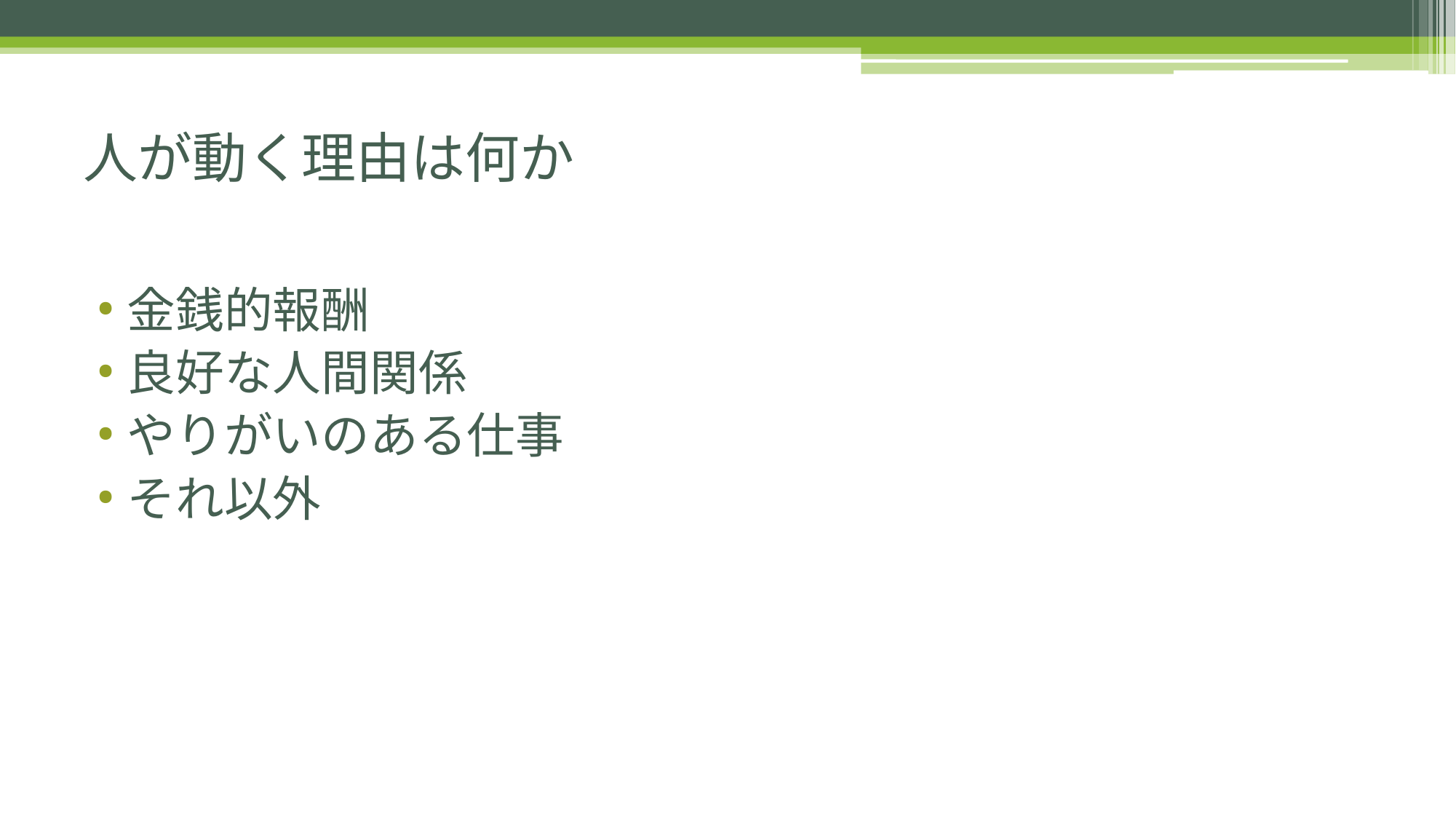

# 人が動く理由は何か
金銭的報酬
良好な人間関係
やりがいのある仕事
それ以外